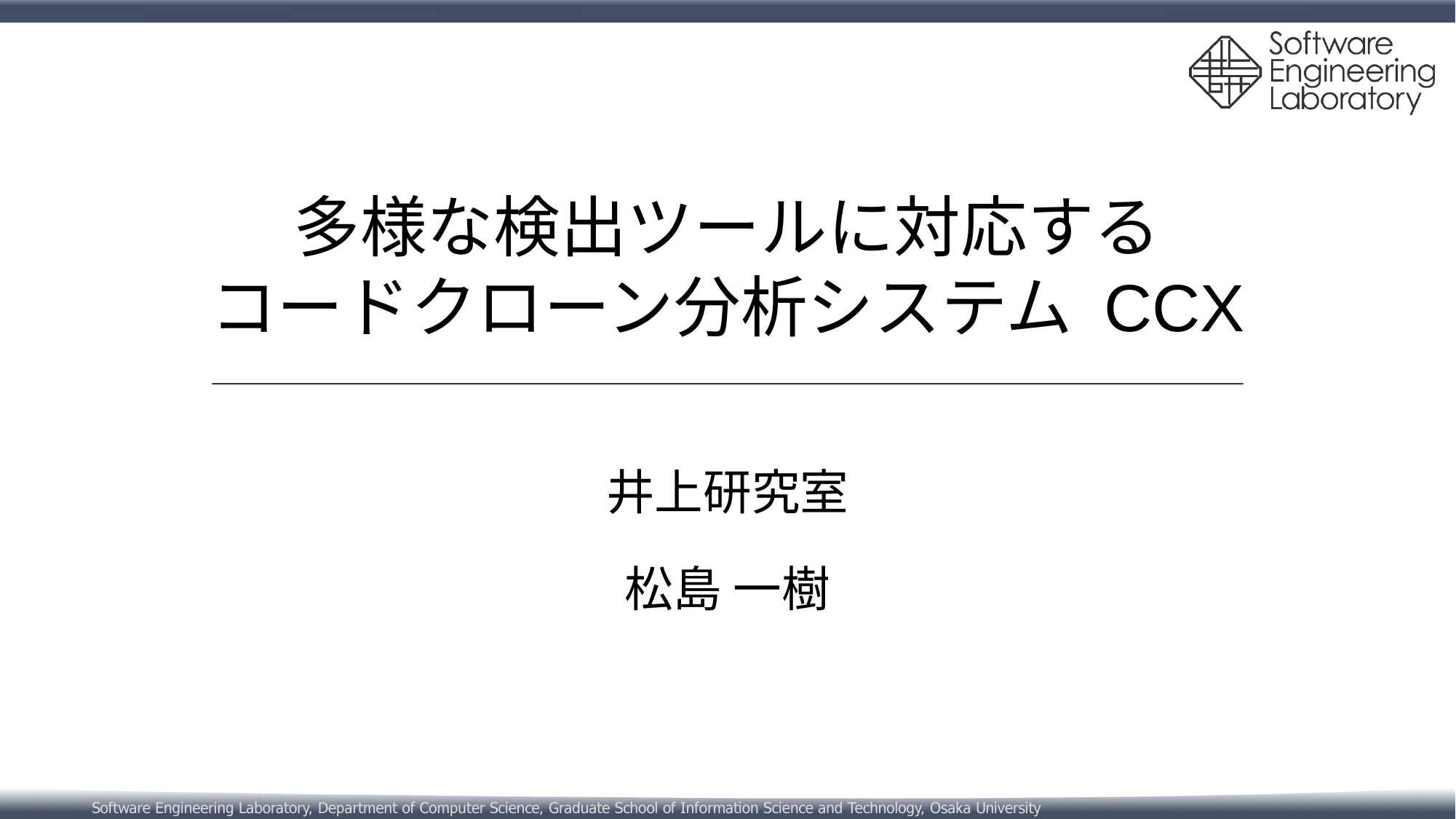

# 多様な検出ツールに対応する コードクローン分析システム CCX
井上研究室
松島 一樹